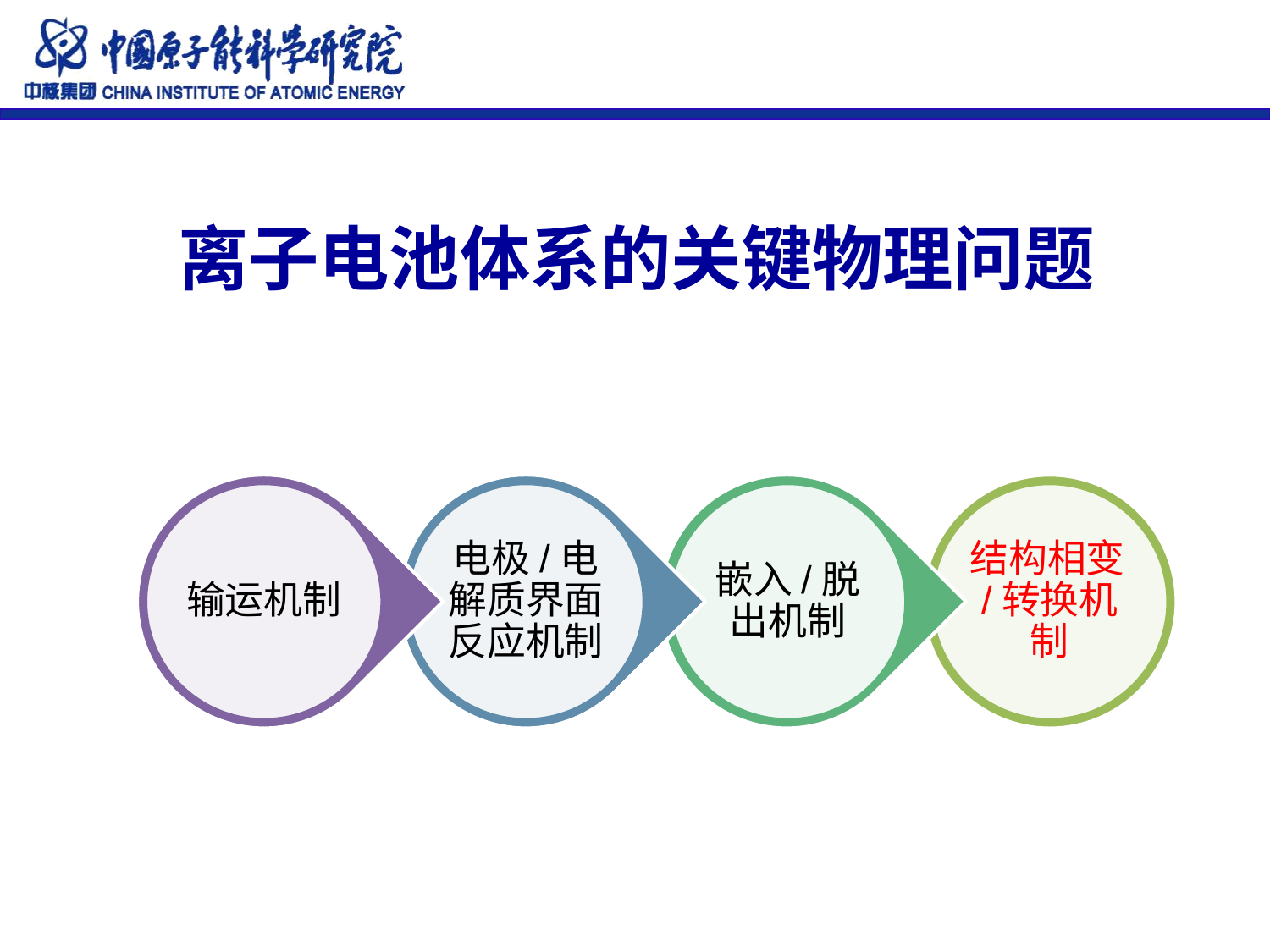

离子电池体系的关键物理问题
结构相变/转换机制
嵌入/脱出机制
电极/电解质界面反应机制
输运机制